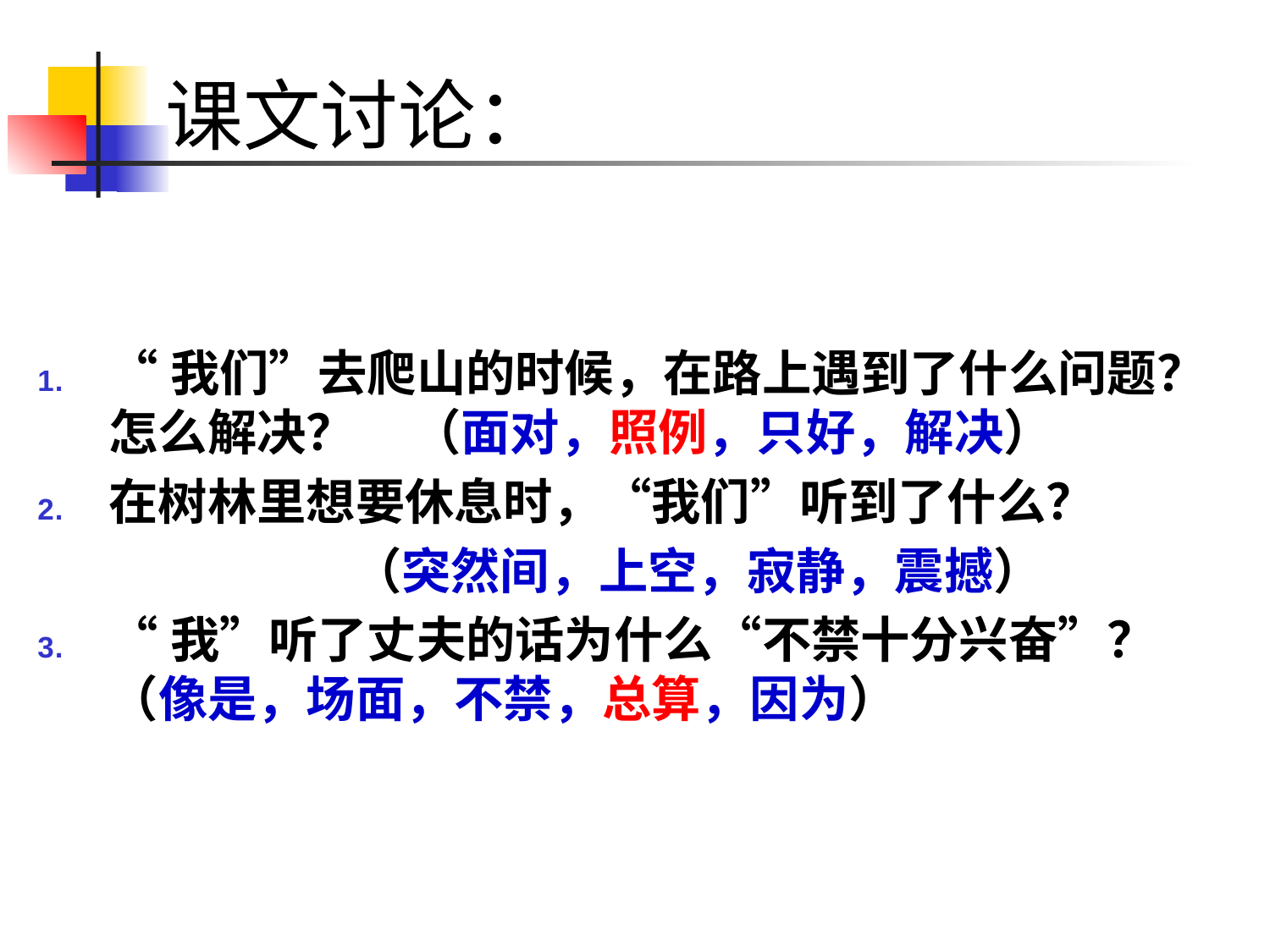

# 课文讨论：
“我们”去爬山的时候，在路上遇到了什么问题？怎么解决？     （面对，照例，只好，解决）
在树林里想要休息时，“我们”听到了什么？
                           （突然间，上空，寂静，震撼）
“我”听了丈夫的话为什么“不禁十分兴奋”？（像是，场面，不禁，总算，因为）